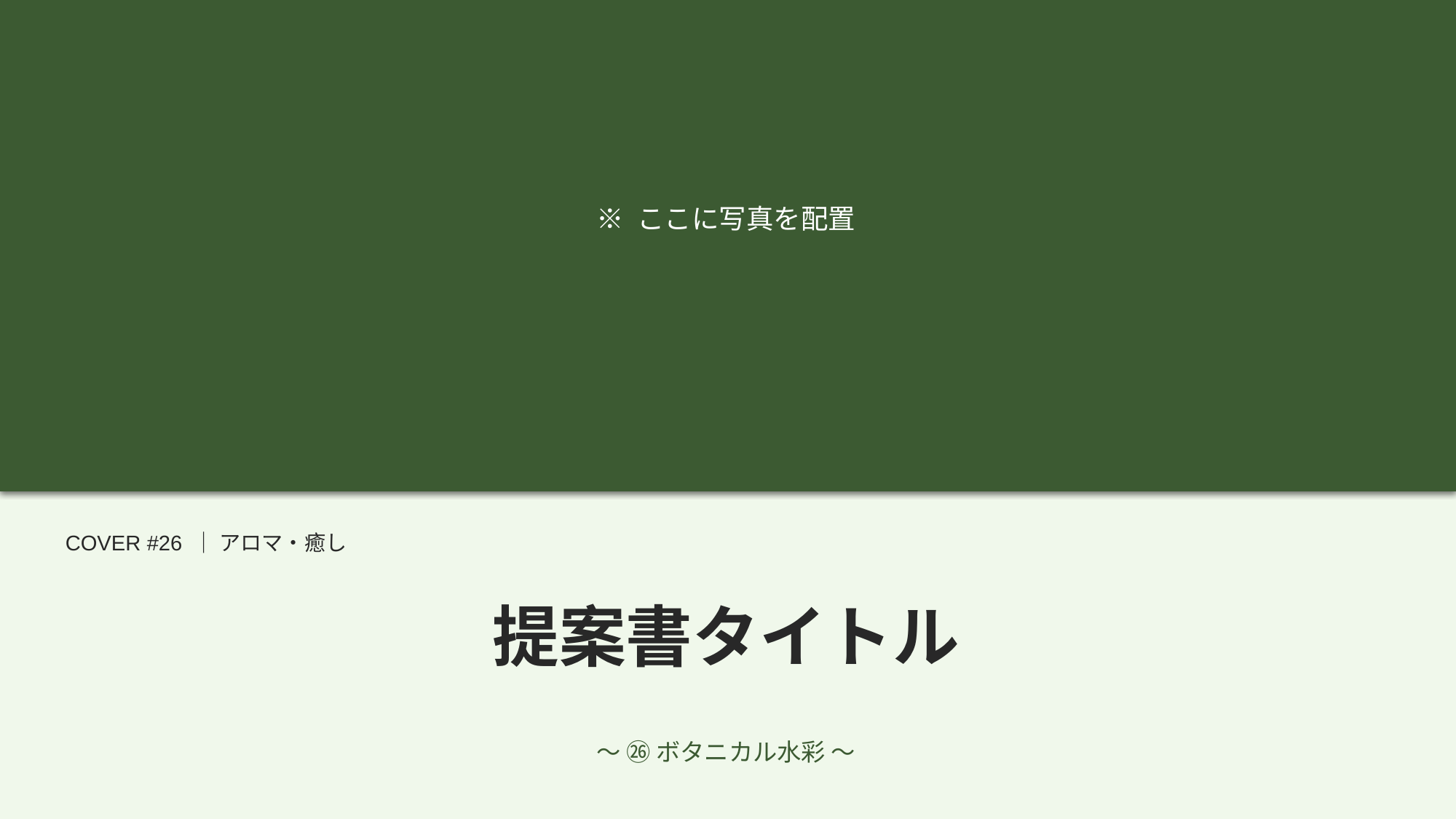

※ ここに写真を配置
COVER #26 ｜ アロマ・癒し
提案書タイトル
〜 ㉖ ボタニカル水彩 〜